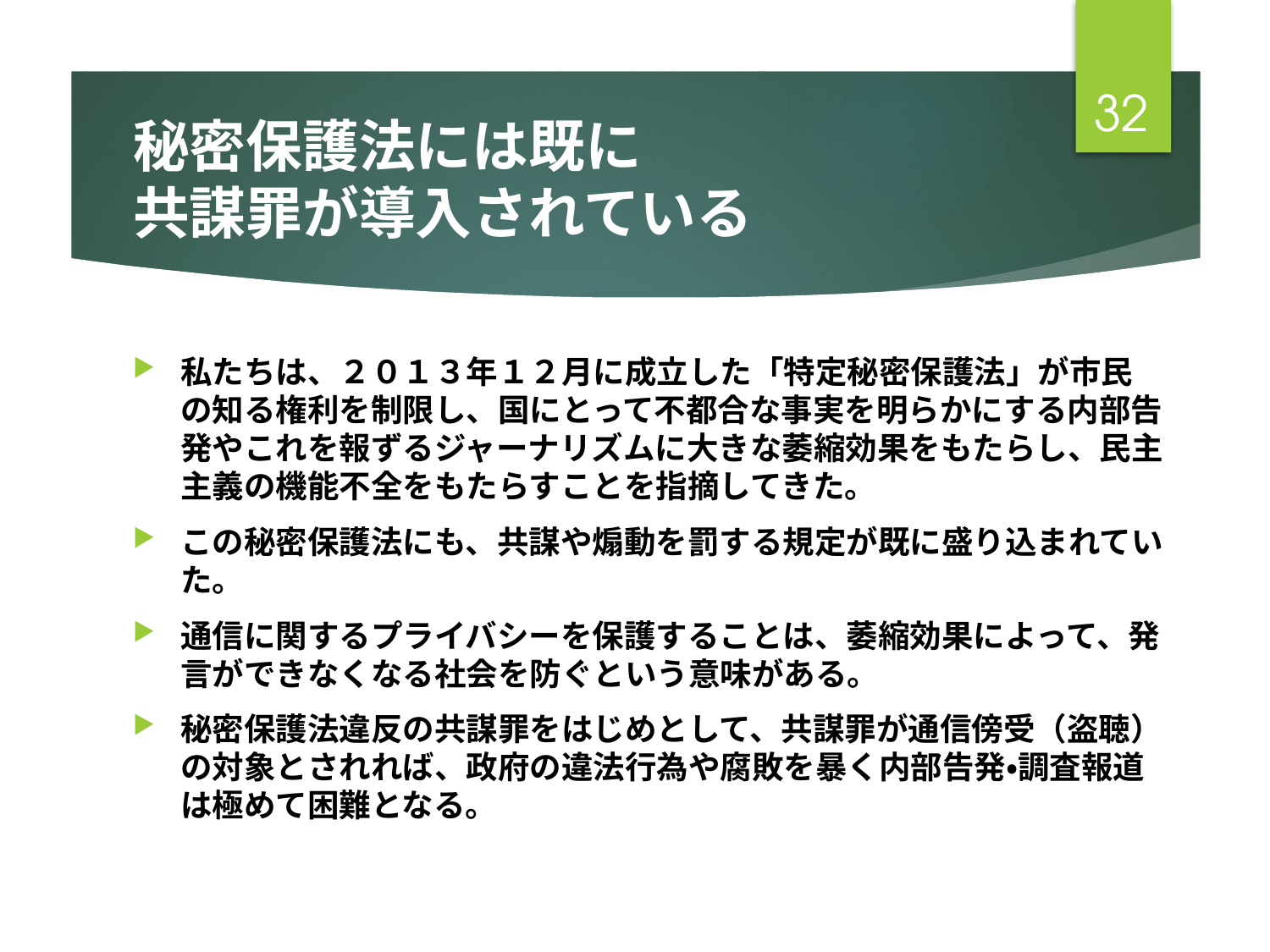

32
# 秘密保護法には既に 共謀罪が導入されている
私たちは、２０１３年１２月に成立した「特定秘密保護法」が市民の知る権利を制限し、国にとって不都合な事実を明らかにする内部告発やこれを報ずるジャーナリズムに大きな萎縮効果をもたらし、民主主義の機能不全をもたらすことを指摘してきた。
この秘密保護法にも、共謀や煽動を罰する規定が既に盛り込まれていた。
通信に関するプライバシーを保護することは、萎縮効果によって、発言ができなくなる社会を防ぐという意味がある。
秘密保護法違反の共謀罪をはじめとして、共謀罪が通信傍受（盗聴）の対象とされれば、政府の違法行為や腐敗を暴く内部告発・調査報道は極めて困難となる。